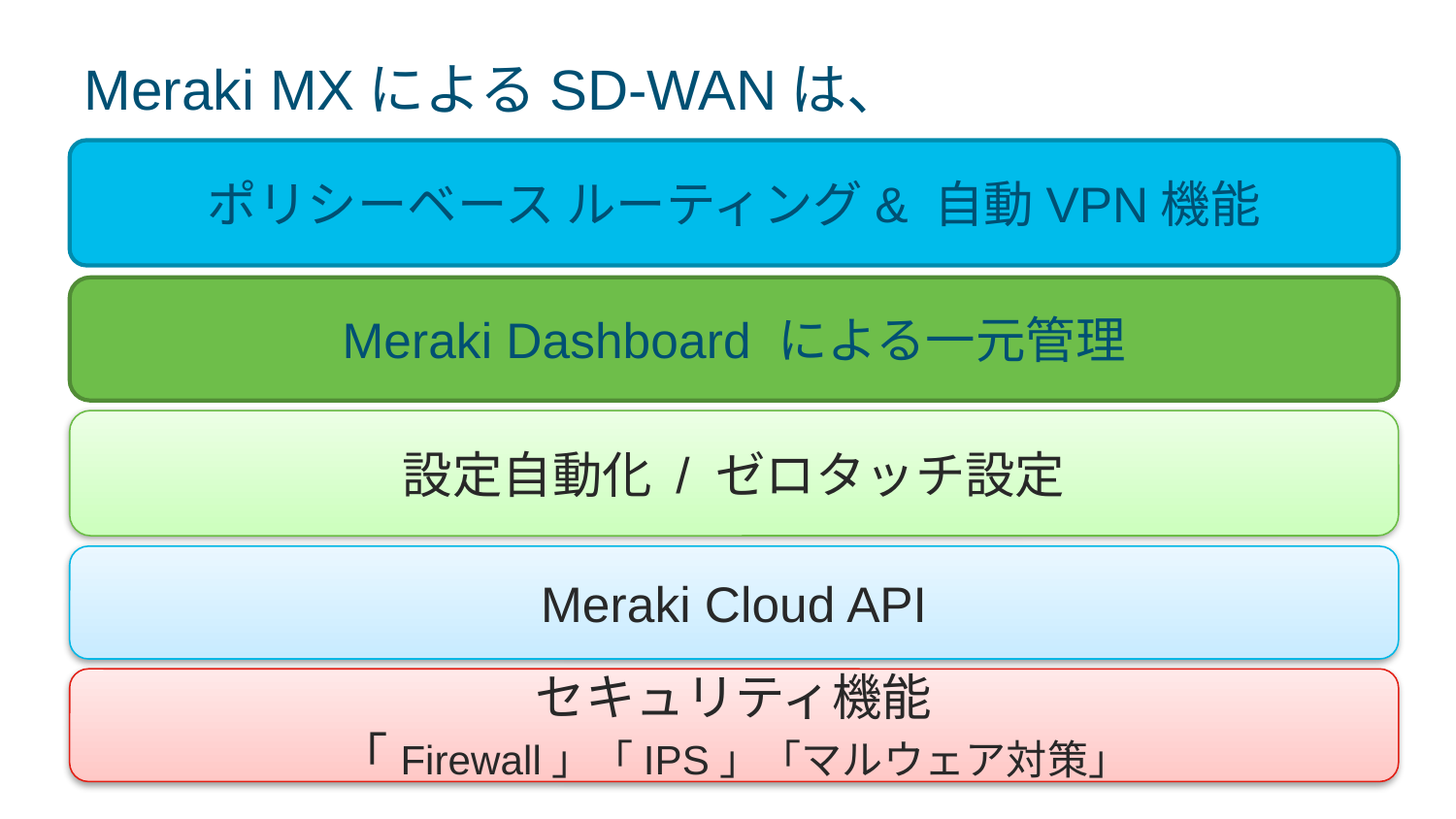

# Meraki MXによるSD-WANは、
ポリシーベース ルーティング& 自動VPN機能
Meraki Dashboard による一元管理
設定自動化 / ゼロタッチ設定
Meraki Cloud API
セキュリティ機能
「Firewall」「IPS」「マルウェア対策」